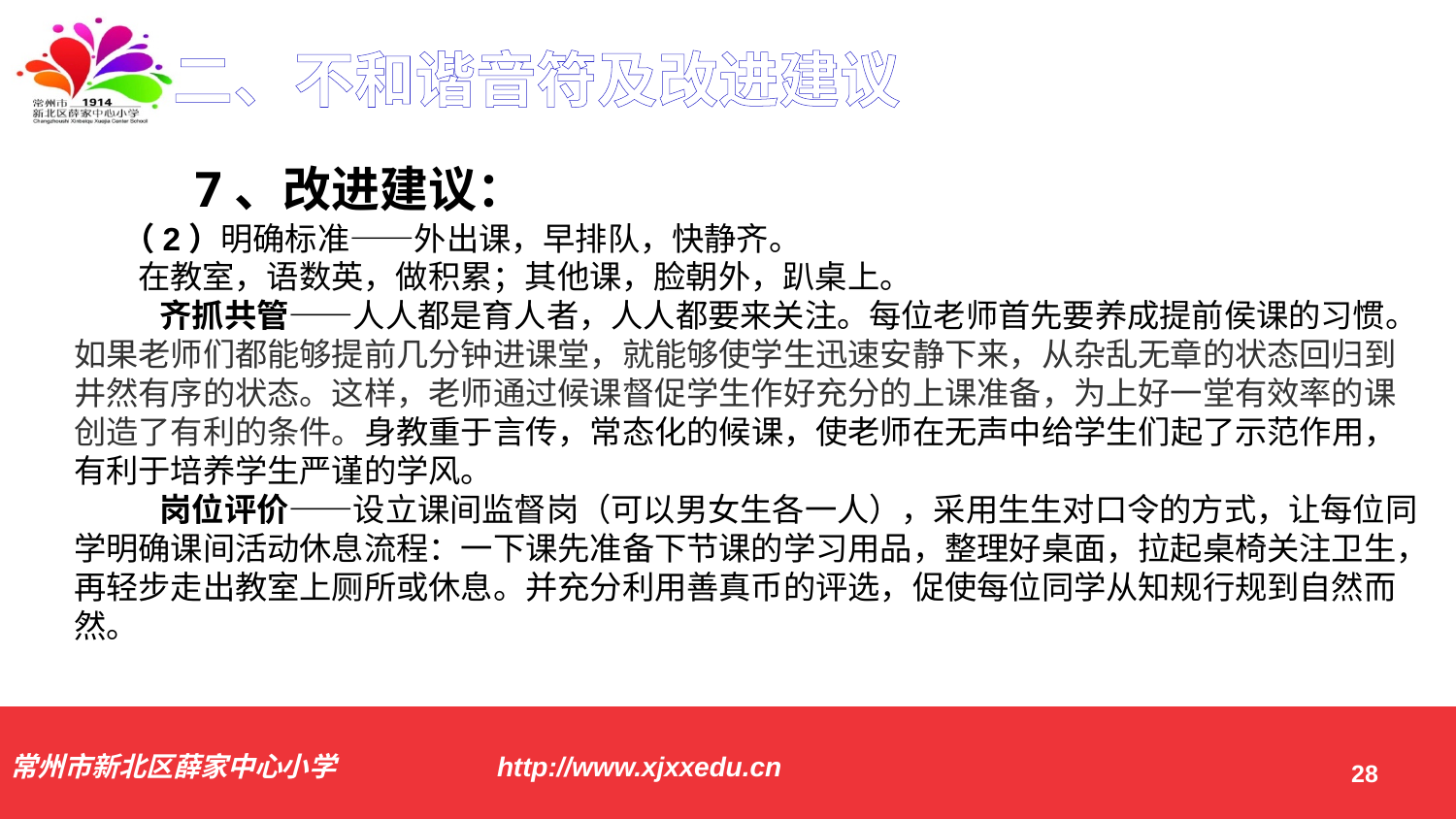

二、不和谐音符及改进建议
7、改进建议：
（2）明确标准——外出课，早排队，快静齐。
 在教室，语数英，做积累；其他课，脸朝外，趴桌上。
    齐抓共管——人人都是育人者，人人都要来关注。每位老师首先要养成提前侯课的习惯。如果老师们都能够提前几分钟进课堂，就能够使学生迅速安静下来，从杂乱无章的状态回归到井然有序的状态。这样，老师通过候课督促学生作好充分的上课准备，为上好一堂有效率的课创造了有利的条件。身教重于言传，常态化的候课，使老师在无声中给学生们起了示范作用，有利于培养学生严谨的学风。
    岗位评价——设立课间监督岗（可以男女生各一人），采用生生对口令的方式，让每位同学明确课间活动休息流程：一下课先准备下节课的学习用品，整理好桌面，拉起桌椅关注卫生，再轻步走出教室上厕所或休息。并充分利用善真币的评选，促使每位同学从知规行规到自然而然。
28